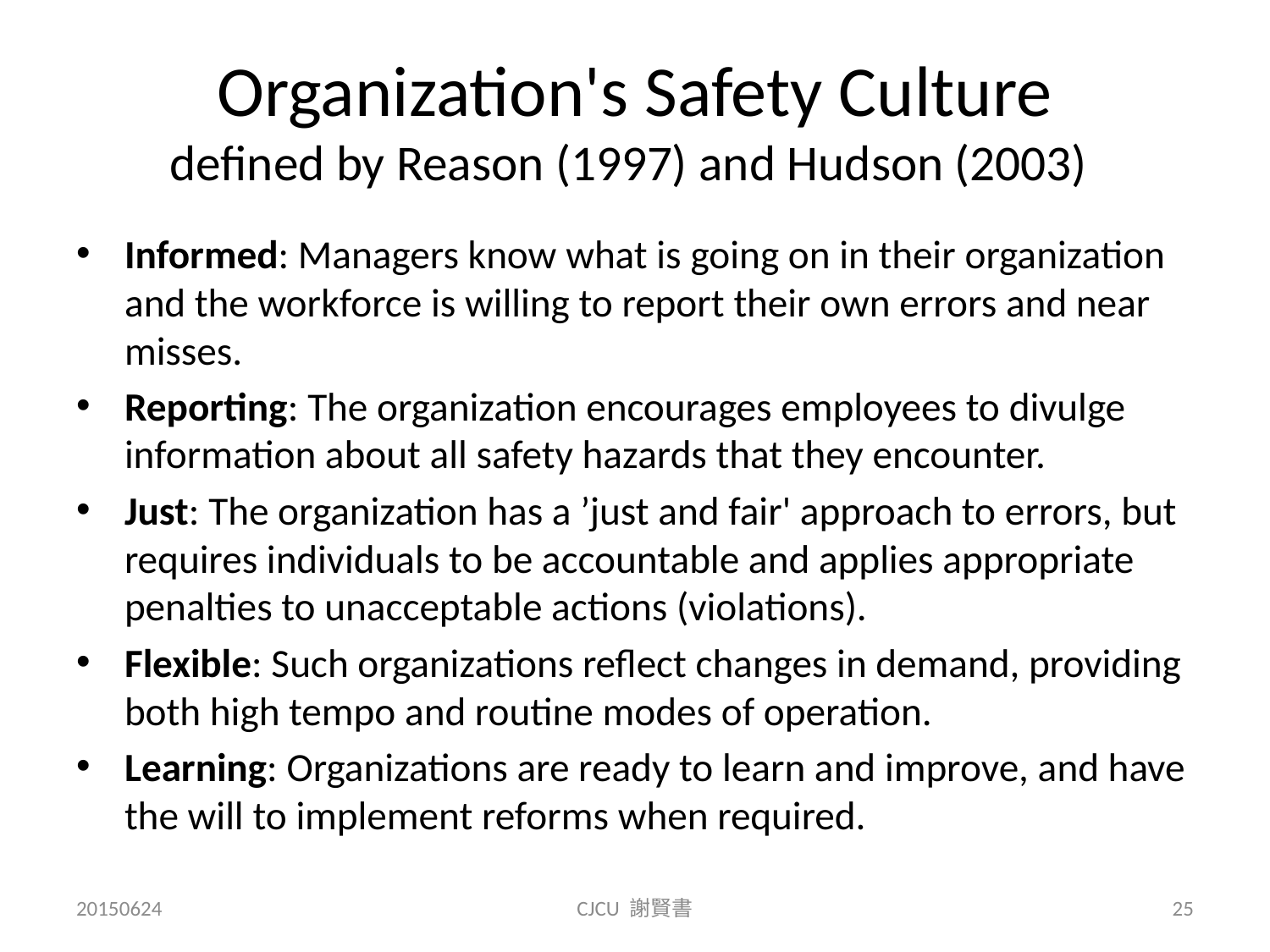

# Organization's Safety Culture defined by Reason (1997) and Hudson (2003)
Informed: Managers know what is going on in their organization and the workforce is willing to report their own errors and near misses.
Reporting: The organization encourages employees to divulge information about all safety hazards that they encounter.
Just: The organization has a ’just and fair' approach to errors, but requires individuals to be accountable and applies appropriate penalties to unacceptable actions (violations).
Flexible: Such organizations reflect changes in demand, providing both high tempo and routine modes of operation.
Learning: Organizations are ready to learn and improve, and have the will to implement reforms when required.

20150624
CJCU 謝賢書
25